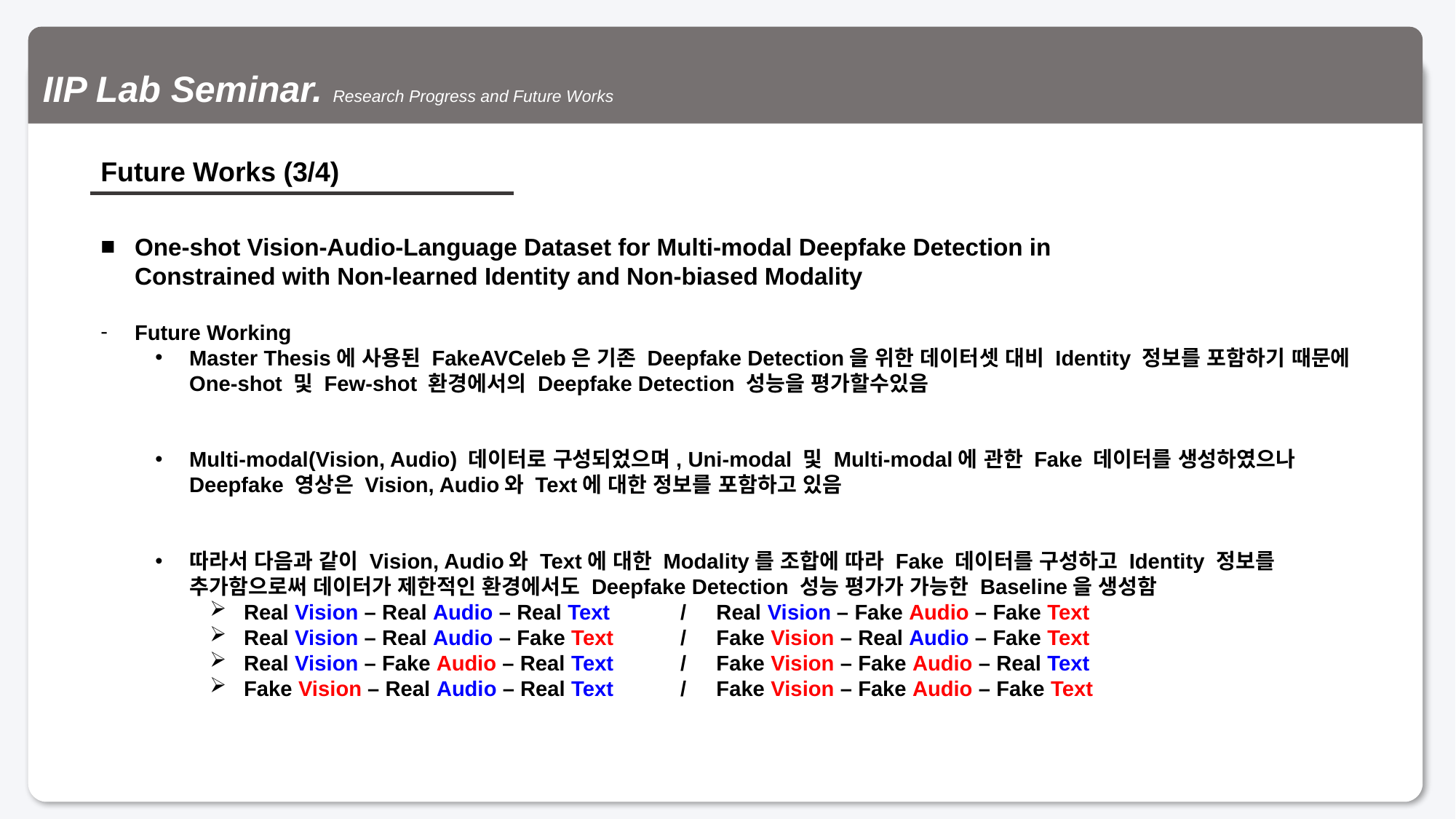

IIP Lab Seminar. Research Progress and Future Works

Future Works (3/4)
One-shot Vision-Audio-Language Dataset for Multi-modal Deepfake Detection in
Constrained with Non-learned Identity and Non-biased Modality

Future Working
Master Thesis에 사용된 FakeAVCeleb은 기존 Deepfake Detection을 위한 데이터셋 대비 Identity 정보를 포함하기 때문에 One-shot 및 Few-shot 환경에서의 Deepfake Detection 성능을 평가할수있음

Multi-modal(Vision, Audio) 데이터로 구성되었으며, Uni-modal 및 Multi-modal에 관한 Fake 데이터를 생성하였으나 Deepfake 영상은 Vision, Audio와 Text에 대한 정보를 포함하고 있음

따라서 다음과 같이 Vision, Audio와 Text에 대한 Modality를 조합에 따라 Fake 데이터를 구성하고 Identity 정보를 추가함으로써 데이터가 제한적인 환경에서도 Deepfake Detection 성능 평가가 가능한 Baseline을 생성함
Real Vision – Real Audio – Real Text	/     Real Vision – Fake Audio – Fake Text
Real Vision – Real Audio – Fake Text	/     Fake Vision – Real Audio – Fake Text
Real Vision – Fake Audio – Real Text	/     Fake Vision – Fake Audio – Real Text
Fake Vision – Real Audio – Real Text	/     Fake Vision – Fake Audio – Fake Text
41